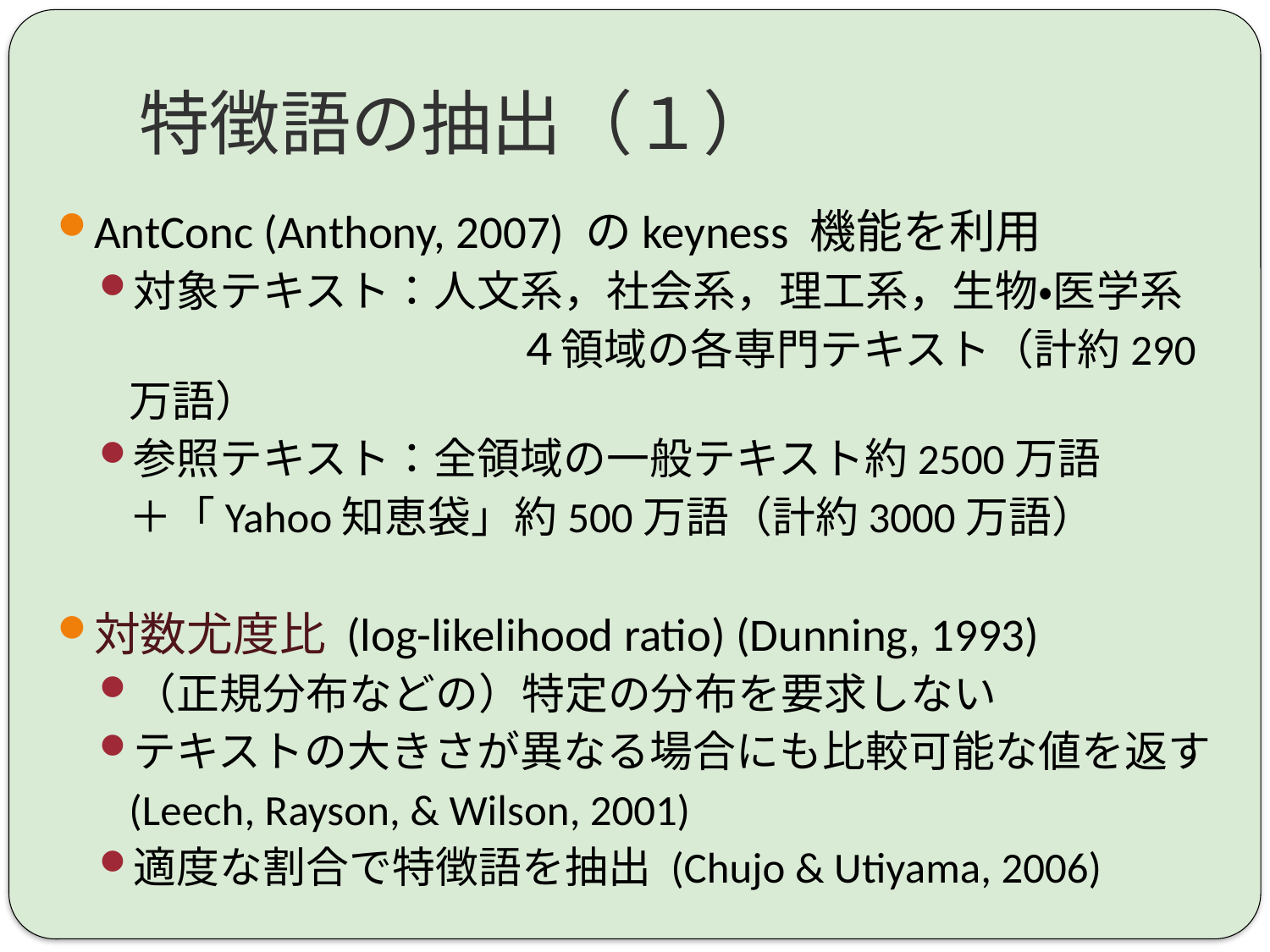

# 特徴語の抽出（１）
AntConc (Anthony, 2007) のkeyness 機能を利用
対象テキスト：人文系，社会系，理工系，生物・医学系
	　　　　　　　　　４領域の各専門テキスト（計約290万語）
参照テキスト：全領域の一般テキスト約2500万語
	＋「Yahoo知恵袋」約500万語（計約3000万語）

対数尤度比 (log-likelihood ratio) (Dunning, 1993)
（正規分布などの）特定の分布を要求しない
テキストの大きさが異なる場合にも比較可能な値を返す
	(Leech, Rayson, & Wilson, 2001)
適度な割合で特徴語を抽出 (Chujo & Utiyama, 2006)